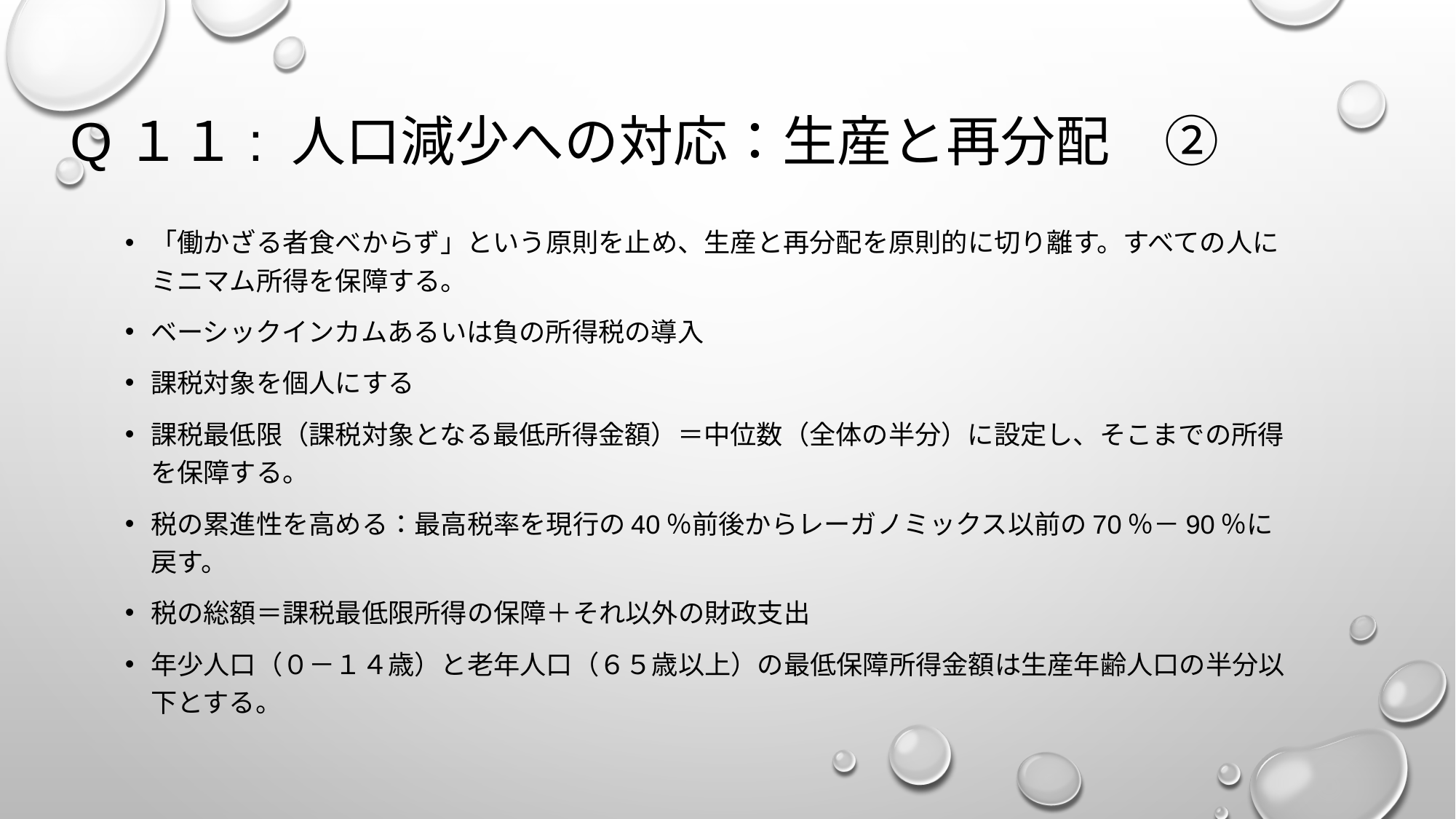

# Q１１: 人口減少への対応：生産と再分配　②
「働かざる者食べからず」という原則を止め、生産と再分配を原則的に切り離す。すべての人にミニマム所得を保障する。
ベーシックインカムあるいは負の所得税の導入
課税対象を個人にする
課税最低限（課税対象となる最低所得金額）＝中位数（全体の半分）に設定し、そこまでの所得を保障する。
税の累進性を高める：最高税率を現行の40％前後からレーガノミックス以前の70％－90％に戻す。
税の総額＝課税最低限所得の保障＋それ以外の財政支出
年少人口（０－１４歳）と老年人口（６５歳以上）の最低保障所得金額は生産年齢人口の半分以下とする。